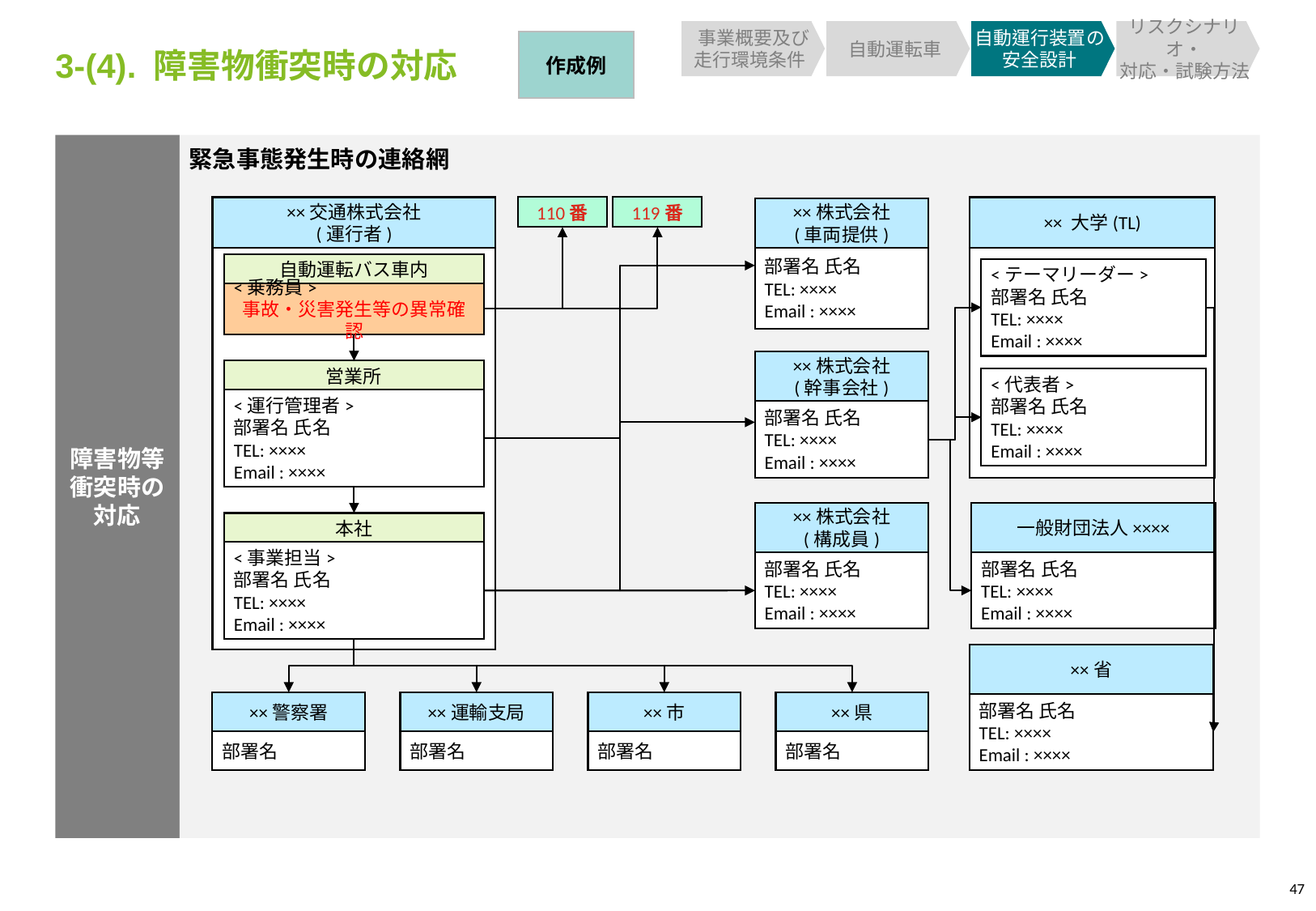

事業概要及び
走行環境条件
自動運転車
自動運行装置の安全設計
リスクシナリオ・
対応・試験方法
作成例
3-(4). 障害物衝突時の対応
緊急事態発生時の連絡網

障害物等
衝突時の
対応
××交通株式会社
(運行者)
110番
119番
×× 大学(TL)
××株式会社
(車両提供)

部署名 氏名
TEL: ××××
Email : ××××
自動運転バス車内
<テーマリーダー>
部署名 氏名
TEL: ××××
Email : ××××
<乗務員>
事故・災害発生等の異常確認
××株式会社
(幹事会社)
営業所
<代表者>
部署名 氏名
TEL: ××××
Email : ××××
<運行管理者>
部署名 氏名
TEL: ××××
Email : ××××
部署名 氏名
TEL: ××××
Email : ××××
××株式会社
(構成員)
一般財団法人××××
本社
<事業担当>
部署名 氏名
TEL: ××××
Email : ××××
部署名 氏名
TEL: ××××
Email : ××××
部署名 氏名
TEL: ××××
Email : ××××
××省
××警察署
××運輸支局
××市
××県
部署名 氏名
TEL: ××××
Email : ××××
部署名
部署名
部署名
部署名
47